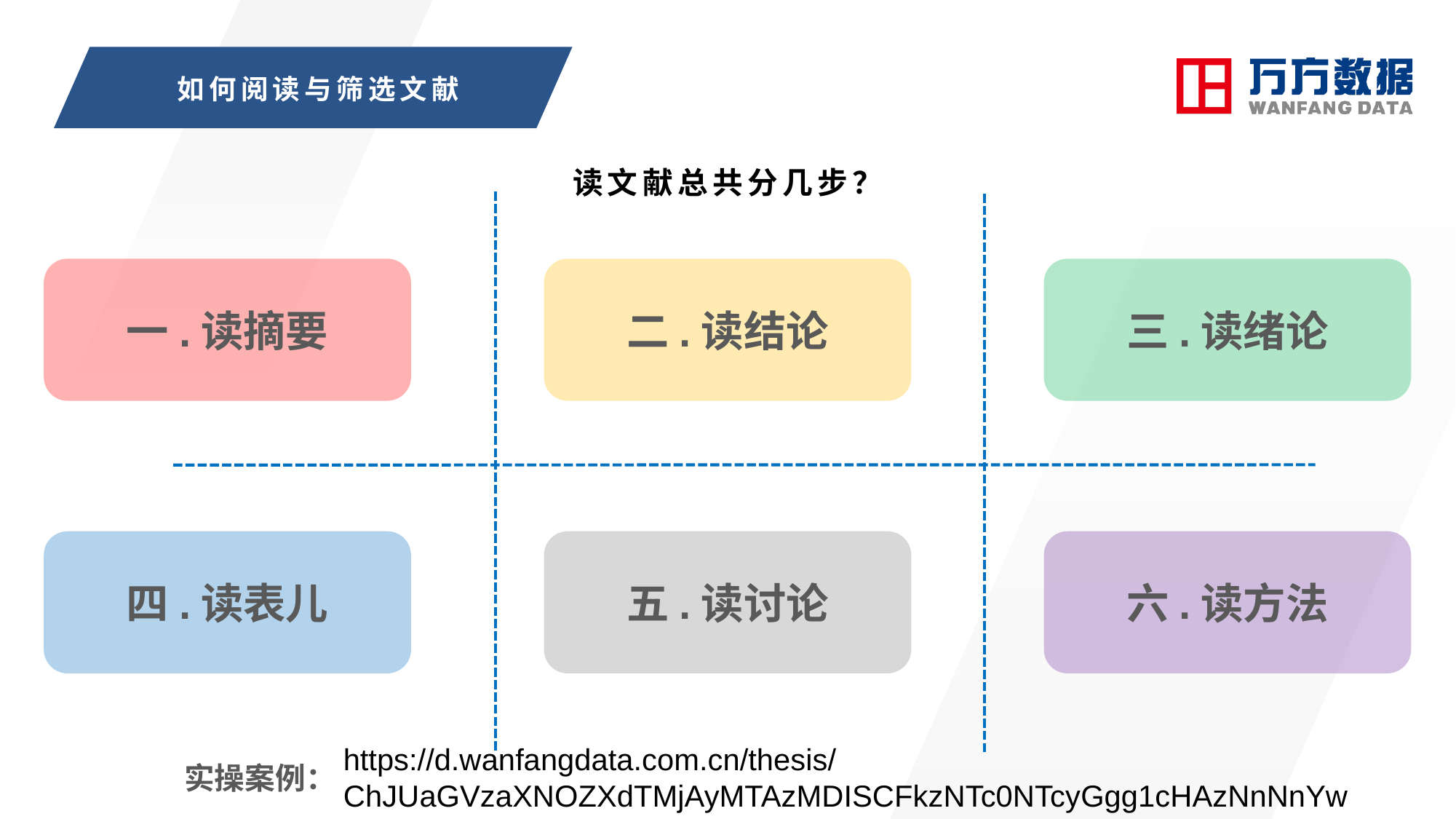

# 如何阅读与筛选文献

读文献总共分几步？

一.读摘要
二.读结论
三.读绪论

四.读表儿
五.读讨论
六.读方法
https://d.wanfangdata.com.cn/thesis/ChJUaGVzaXNOZXdTMjAyMTAzMDISCFkzNTc0NTcyGgg1cHAzNnNnYw%3D%3D
实操案例：